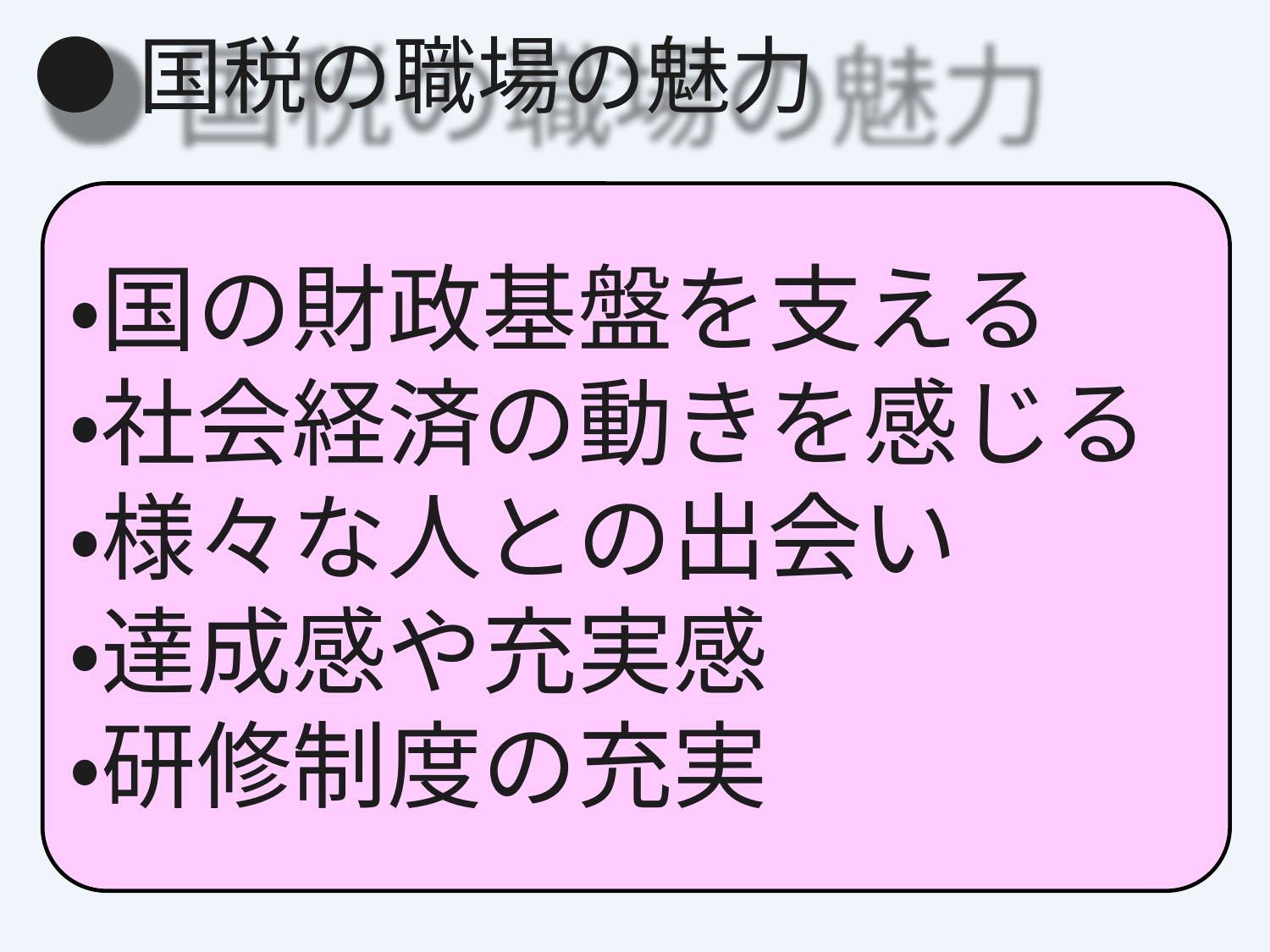

●国税の職場の魅力

・国の財政基盤を支える
・社会経済の動きを感じる
・様々な人との出会い
・達成感や充実感
・研修制度の充実